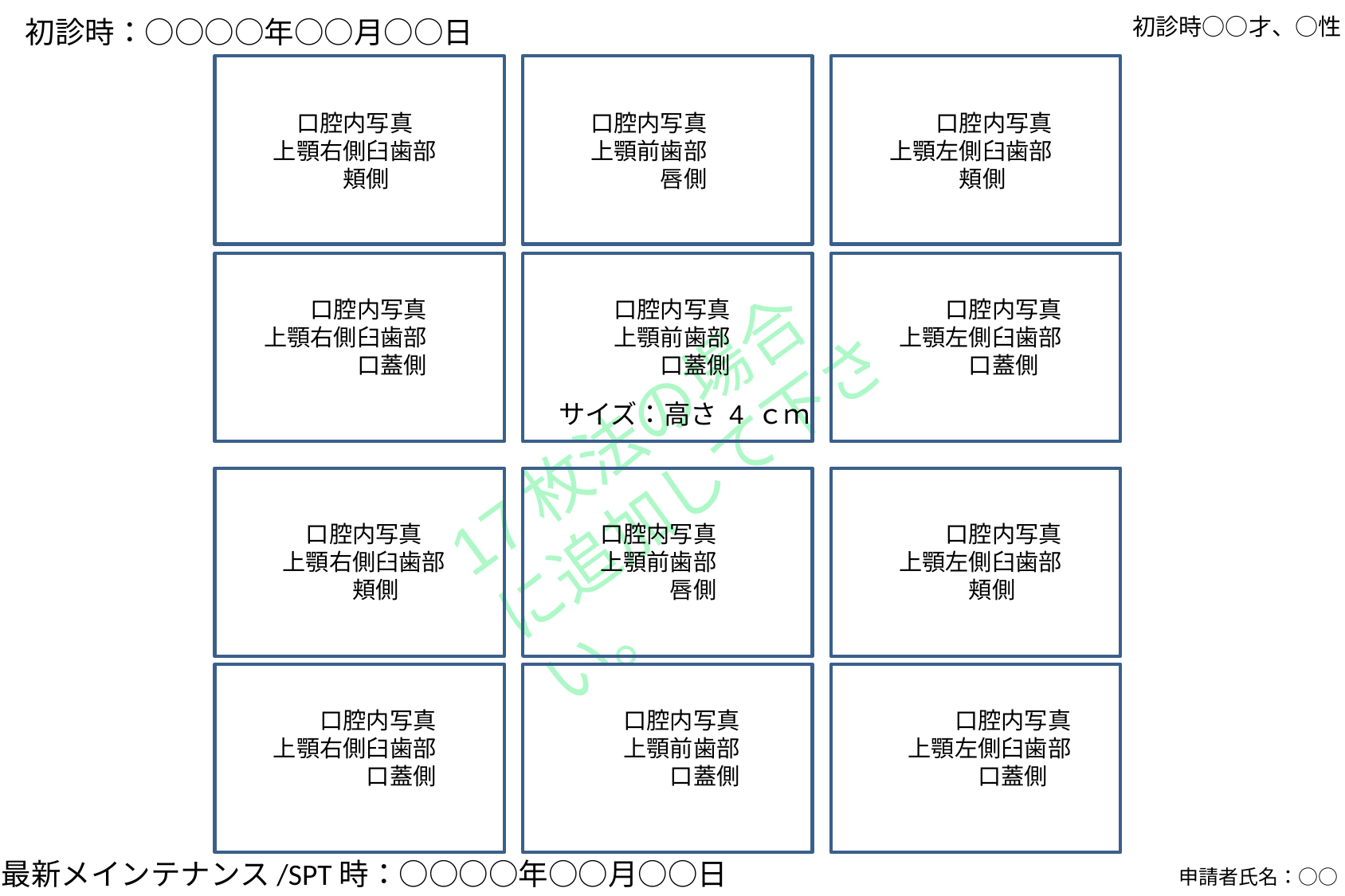

初診時○○才、○性
初診時：○○○○年○○月○○日

　口腔内写真
上顎右側臼歯部
　　　頬側
口腔内写真
上顎前歯部
　　　唇側

　　口腔内写真
上顎左側臼歯部
　　　頬側

　　口腔内写真
上顎右側臼歯部
　　　　口蓋側
　口腔内写真
　上顎前歯部
　　　口蓋側

　　口腔内写真
上顎左側臼歯部
　　　口蓋側

17枚法の場合に追加して下さい。
サイズ：高さ 4 ｃｍ

　口腔内写真
上顎右側臼歯部
　　　頬側
口腔内写真
上顎前歯部
　　　唇側

　　口腔内写真
上顎左側臼歯部
　　　頬側

　　口腔内写真
上顎右側臼歯部
　　　　口蓋側
　口腔内写真
　上顎前歯部
　　　口蓋側

　　口腔内写真
上顎左側臼歯部
　　　口蓋側

最新メインテナンス/SPT時：○○○○年○○月○○日
申請者氏名：○○